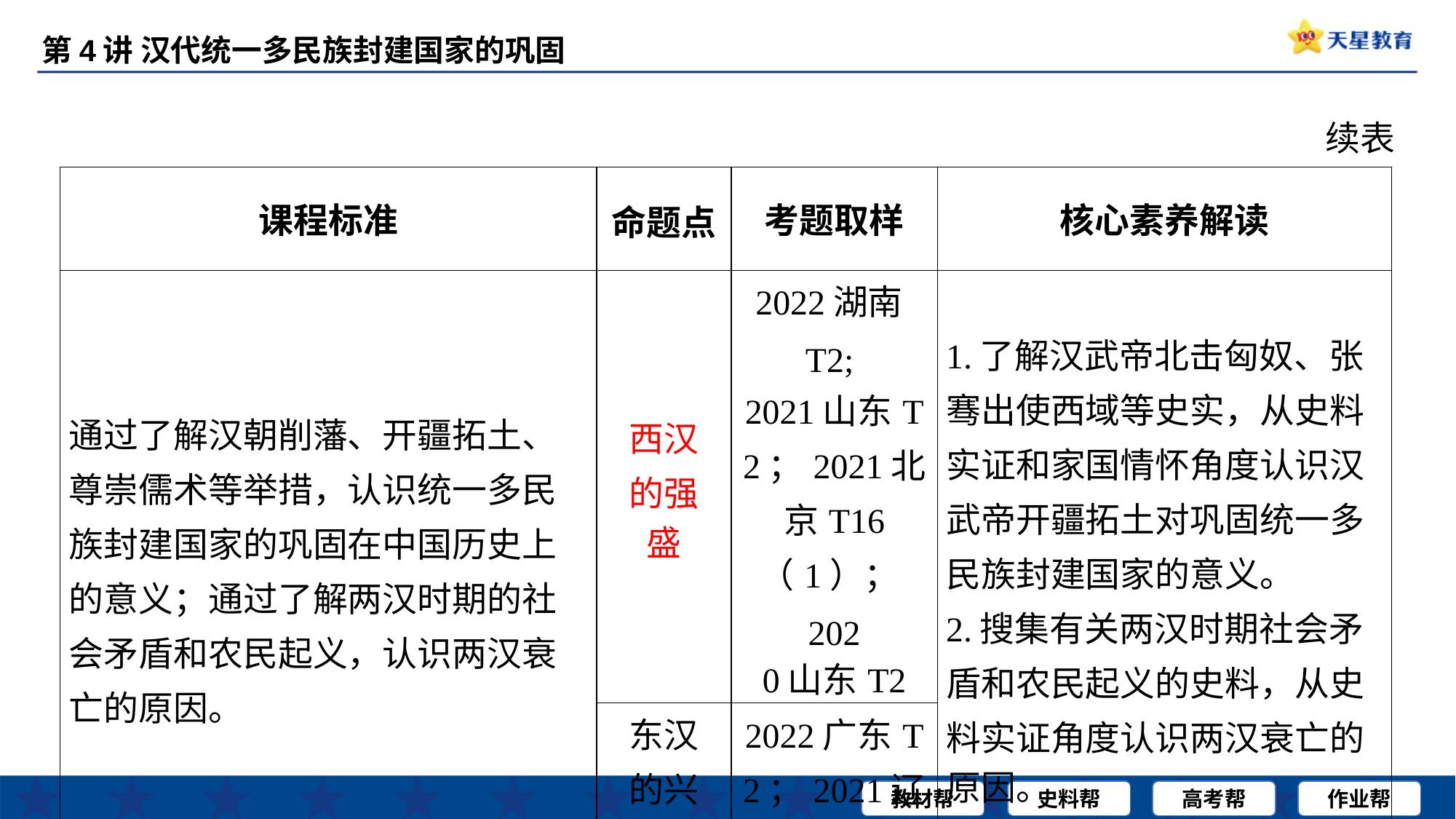

续表
| 课程标准 | 命题点 | 考题取样 | 核心素养解读 |
| --- | --- | --- | --- |
| 通过了解汉朝削藩、开疆拓土、尊崇儒术等举措，认识统一多民族封建国家的巩固在中国历史上的意义；通过了解两汉时期的社会矛盾和农民起义，认识两汉衰亡的原因。 | 西汉 的强 盛 | 2022湖南T2; 2021山东T 2；2021北 京T16 （1）；202 0山东T2 | 1.了解汉武帝北击匈奴、张 骞出使西域等史实，从史料 实证和家国情怀角度认识汉 武帝开疆拓土对巩固统一多 民族封建国家的意义。 2.搜集有关两汉时期社会矛 盾和农民起义的史料，从史 料实证角度认识两汉衰亡的 原因。 |
|  | 东汉 的兴 衰 | 2022广东T 2；2021辽 宁T2 |  |